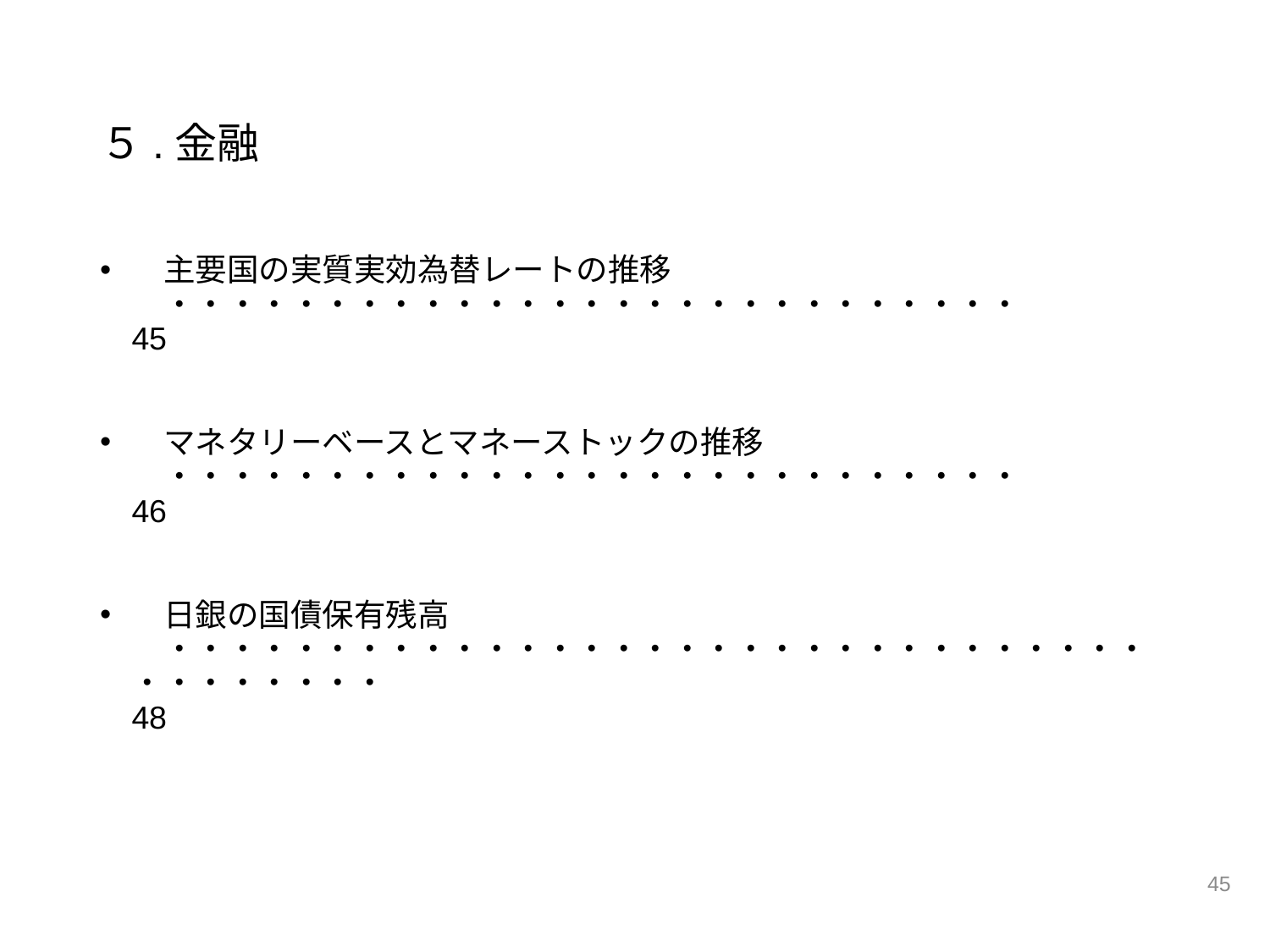

# ５.金融
　主要国の実質実効為替レートの推移　・・・・・・・・・・・・・・・・・・・・・・・・・・・		45

　マネタリーベースとマネーストックの推移　・・・・・・・・・・・・・・・・・・・・・・・・・・・		46

　日銀の国債保有残高　・・・・・・・・・・・・・・・・・・・・・・・・・・・・・・・・・・・・・・・		48
45